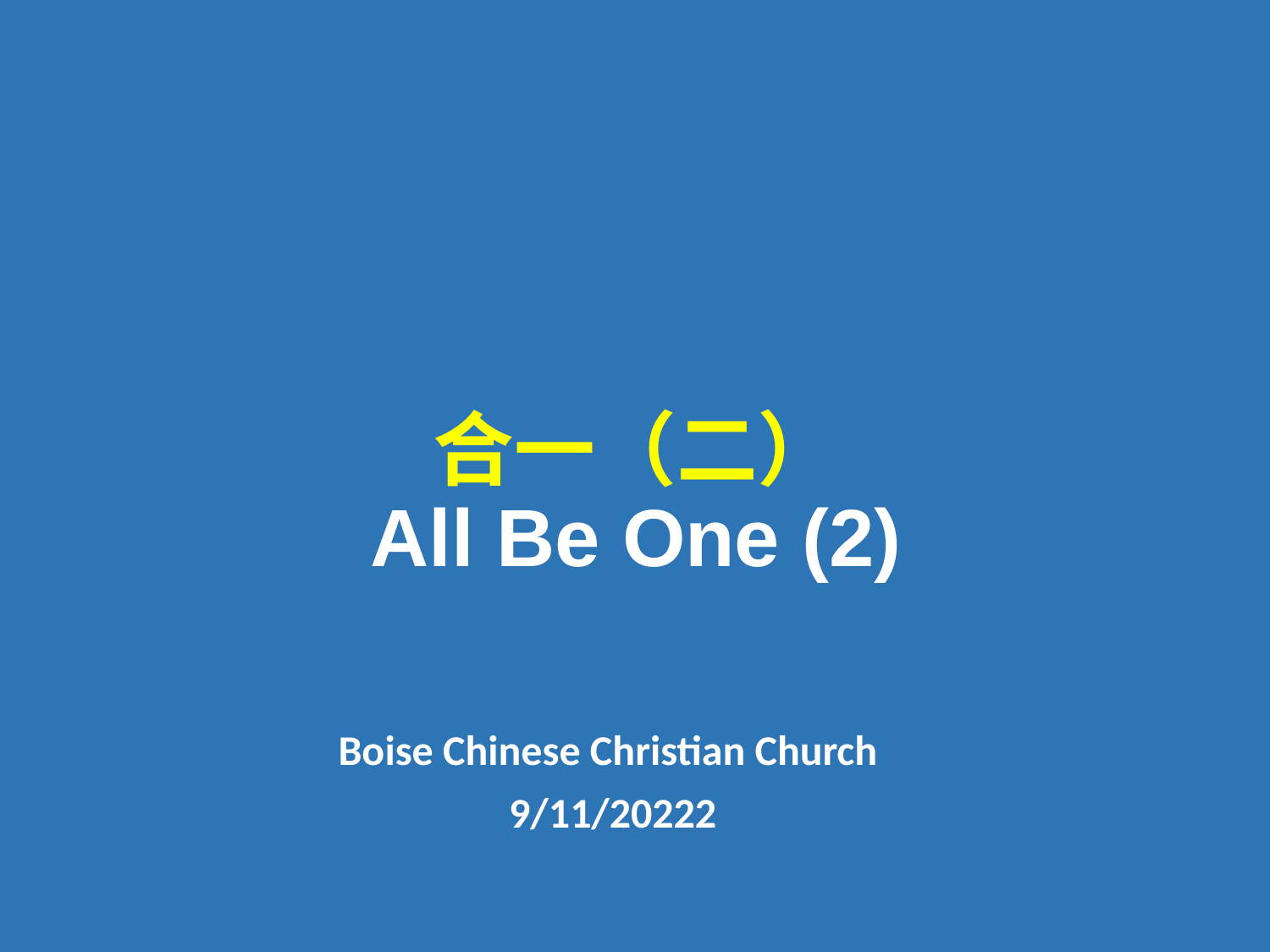

# 合一（二） All Be One (2)
Boise Chinese Christian Church
9/11/20222